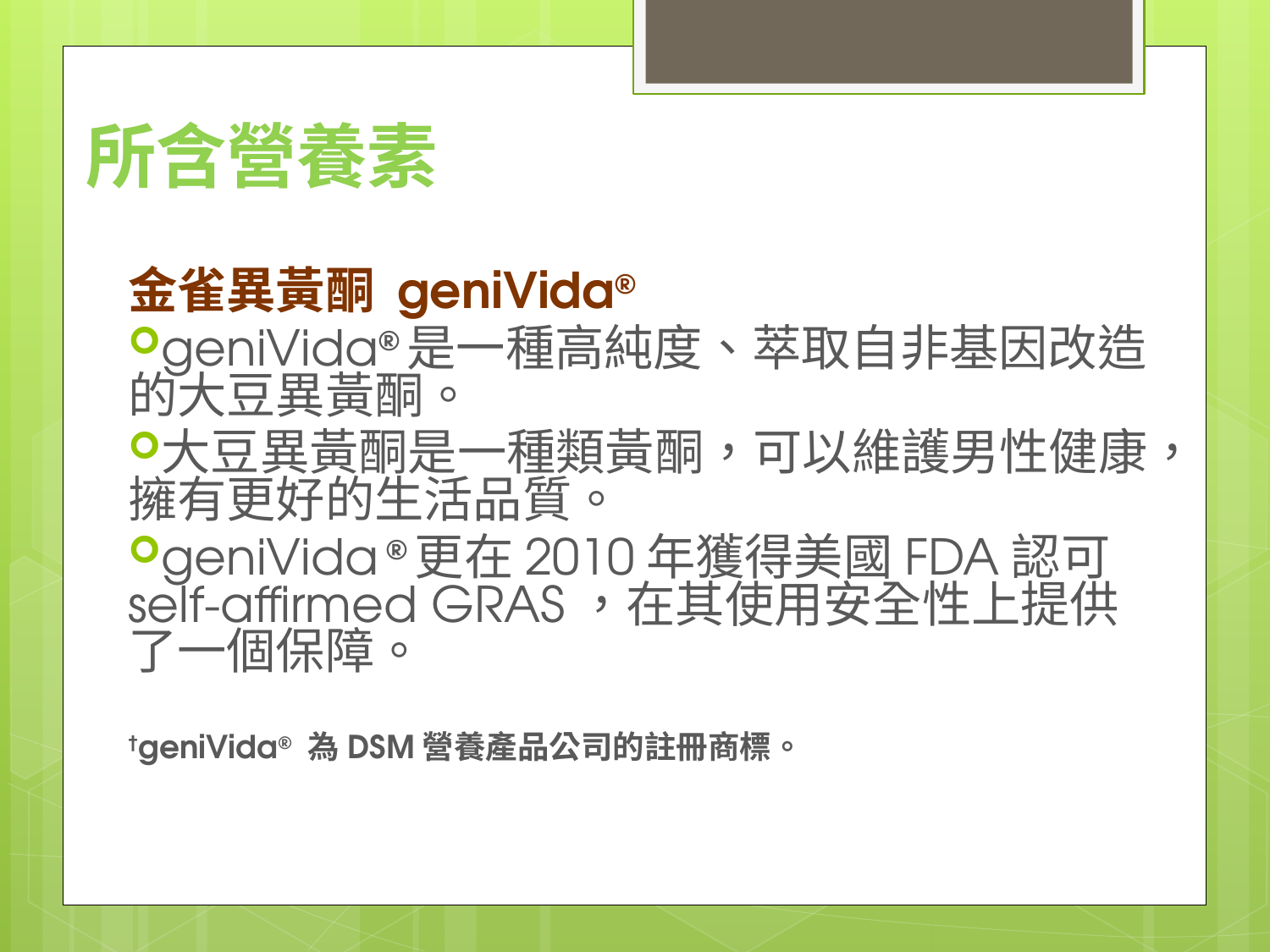

所含營養素
金雀異黃酮 geniVida®
geniVida®是一種高純度、萃取自非基因改造的大豆異黃酮。
大豆異黃酮是一種類黃酮，可以維護男性健康，擁有更好的生活品質。
geniVida ®更在2010年獲得美國FDA認可self-affirmed GRAS，在其使用安全性上提供了一個保障。

†geniVida® 為DSM營養產品公司的註冊商標。